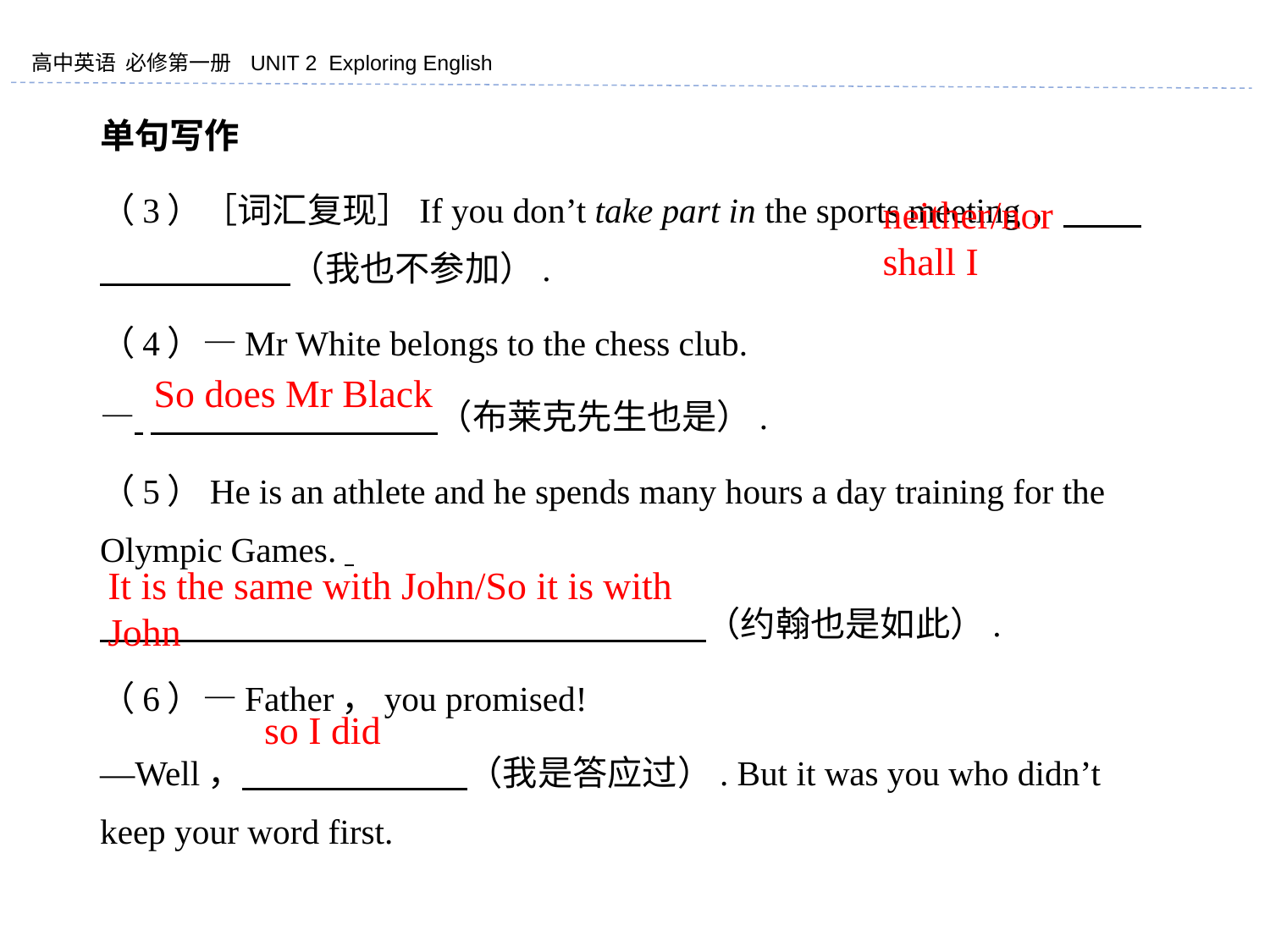

单句写作
（3）［词汇复现］If you don’t take part in the sports meeting， 　　　　 　　　 （我也不参加）.
（4）—Mr White belongs to the chess club.
— 　　　　　　　　 （布莱克先生也是）.
（5）He is an athlete and he spends many hours a day training for the Olympic Games.
　　　　　　　　　　　　　　　　      （约翰也是如此）.
（6）—Father，you promised!
—Well， 　　　　 　　（我是答应过）. But it was you who didn’t keep your word first.
neither/nor shall I
So does Mr Black
It is the same with John/So it is with John
so I did